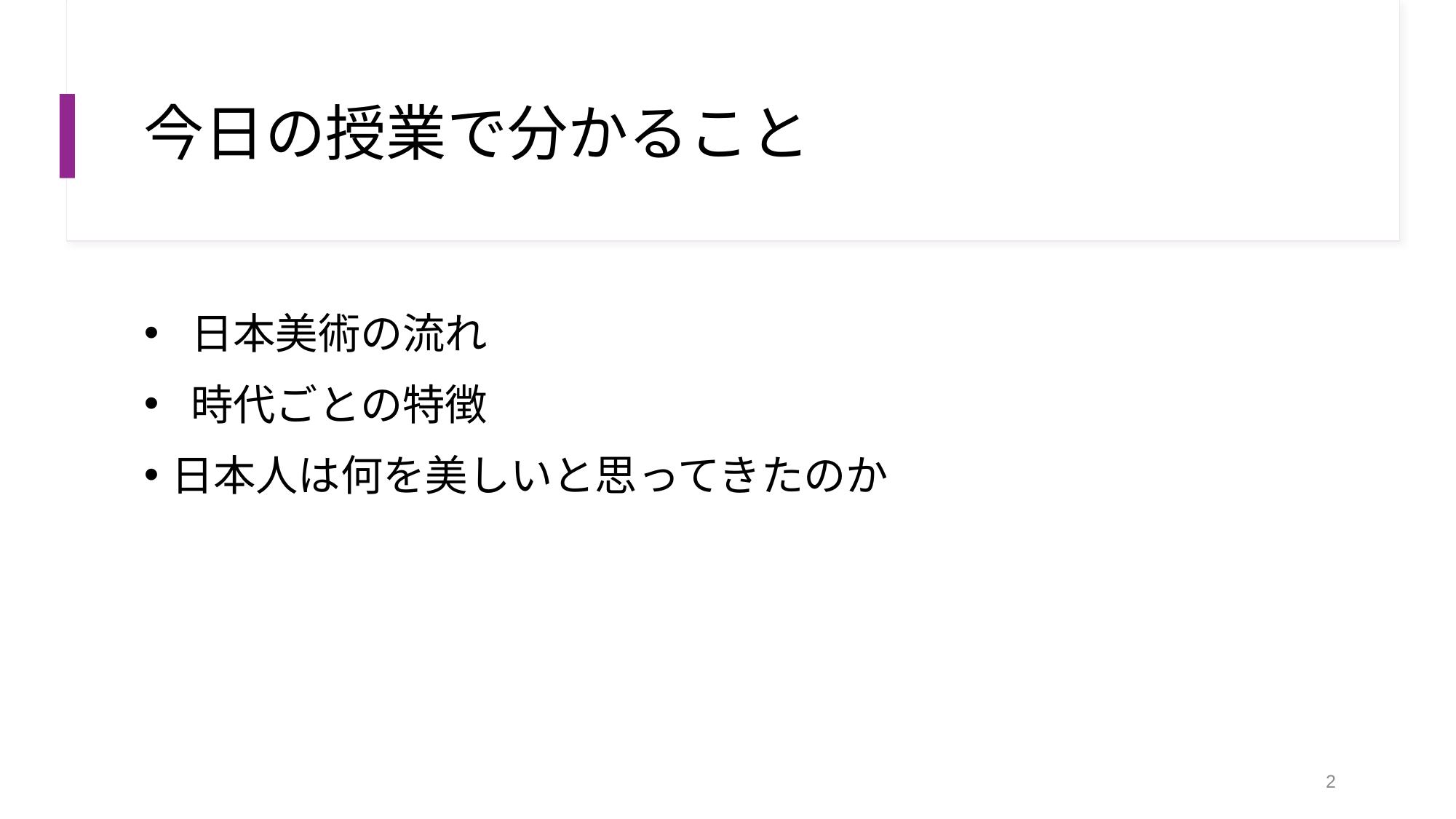

# 今日の授業で分かること
 日本美術の流れ
 時代ごとの特徴
日本人は何を美しいと思ってきたのか

2